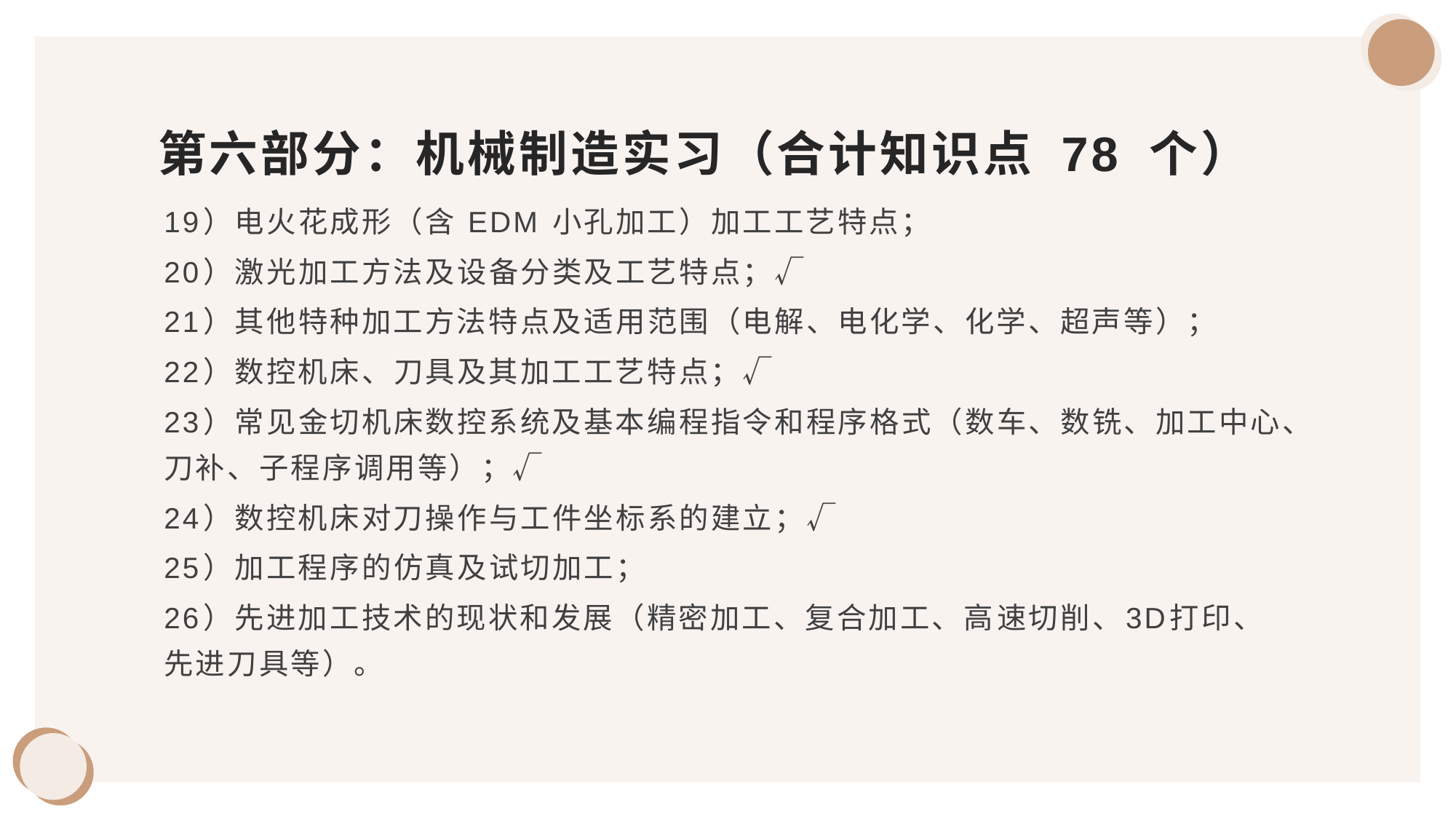

# 第六部分：机械制造实习（合计知识点 78 个）
19）电火花成形（含 EDM 小孔加工）加工工艺特点；
20）激光加工方法及设备分类及工艺特点；√
21）其他特种加工方法特点及适用范围（电解、电化学、化学、超声等）；
22）数控机床、刀具及其加工工艺特点；√
23）常见金切机床数控系统及基本编程指令和程序格式（数车、数铣、加工中心、刀补、子程序调用等）；√
24）数控机床对刀操作与工件坐标系的建立；√
25）加工程序的仿真及试切加工；
26）先进加工技术的现状和发展（精密加工、复合加工、高速切削、3D打印、先进刀具等）。